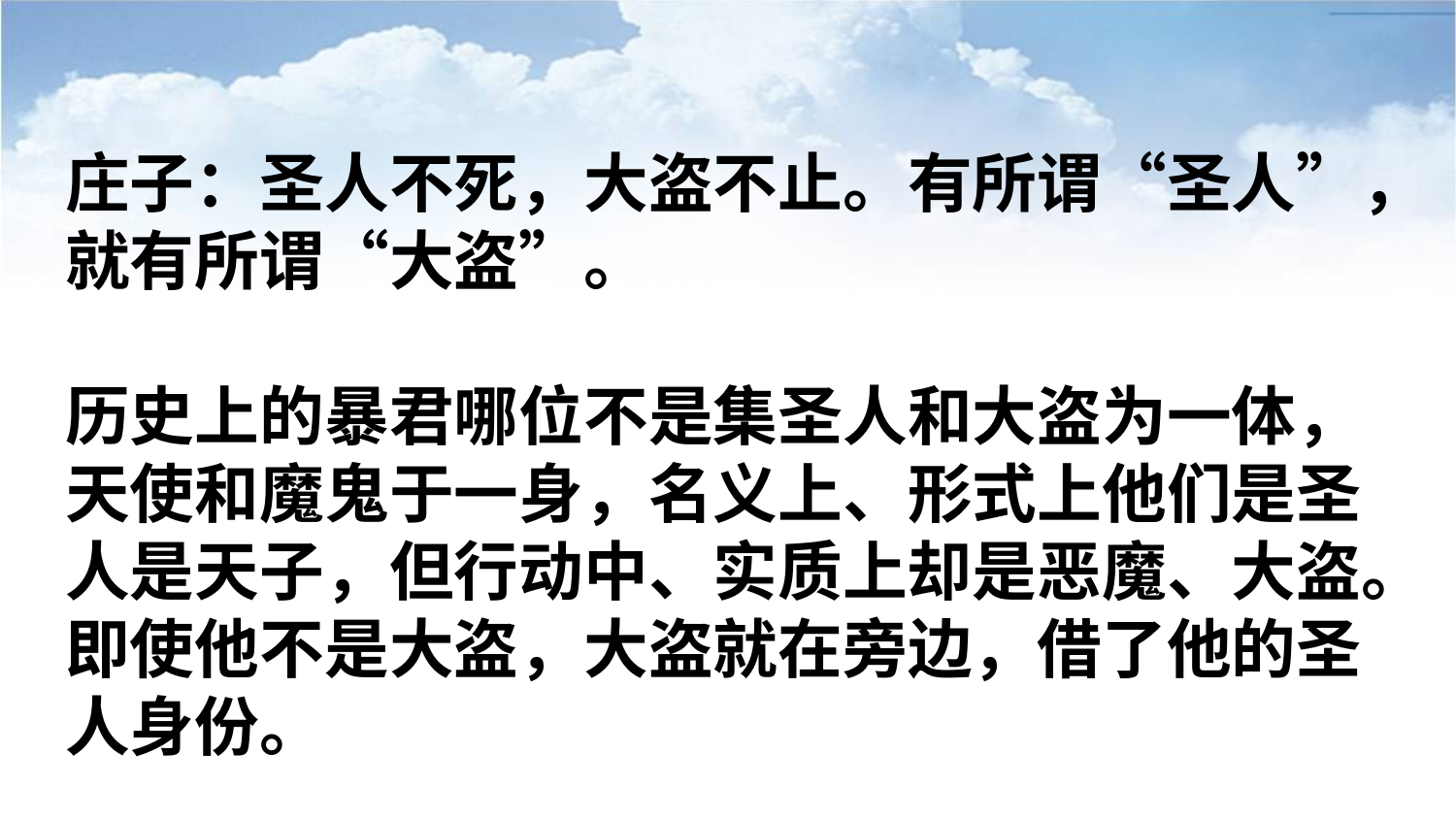

庄子：圣人不死，大盗不止。有所谓“圣人”，就有所谓“大盗”。

历史上的暴君哪位不是集圣人和大盗为一体，天使和魔鬼于一身，名义上、形式上他们是圣人是天子，但行动中、实质上却是恶魔、大盗。即使他不是大盗，大盗就在旁边，借了他的圣人身份。